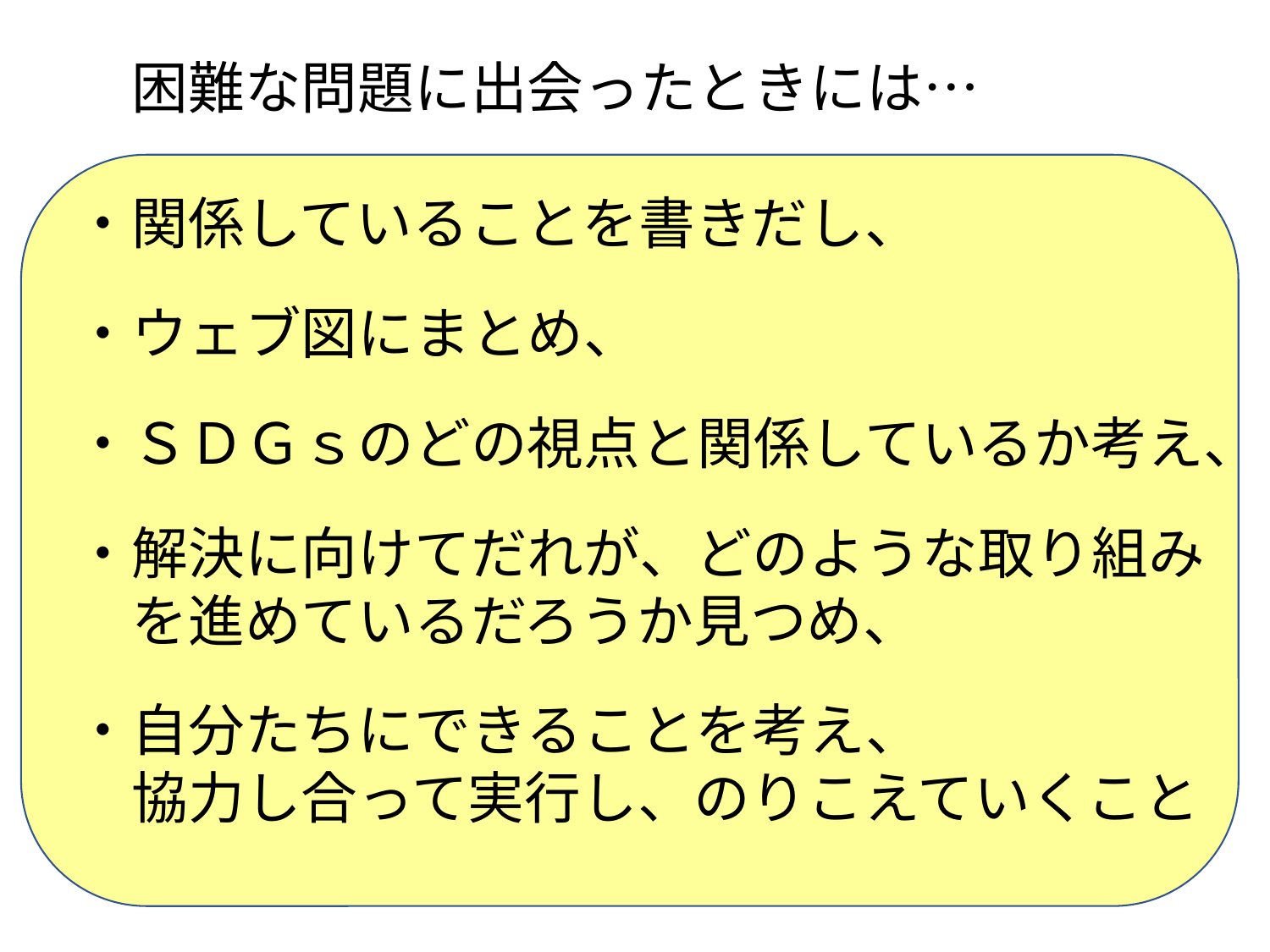

困難な問題に出会ったときには…

・関係していることを書きだし、

・ウェブ図にまとめ、

・ＳＤＧｓのどの視点と関係しているか考え、

・解決に向けてだれが、どのような取り組み
　を進めているだろうか見つめ、

・自分たちにできることを考え、
　協力し合って実行し、のりこえていくこと